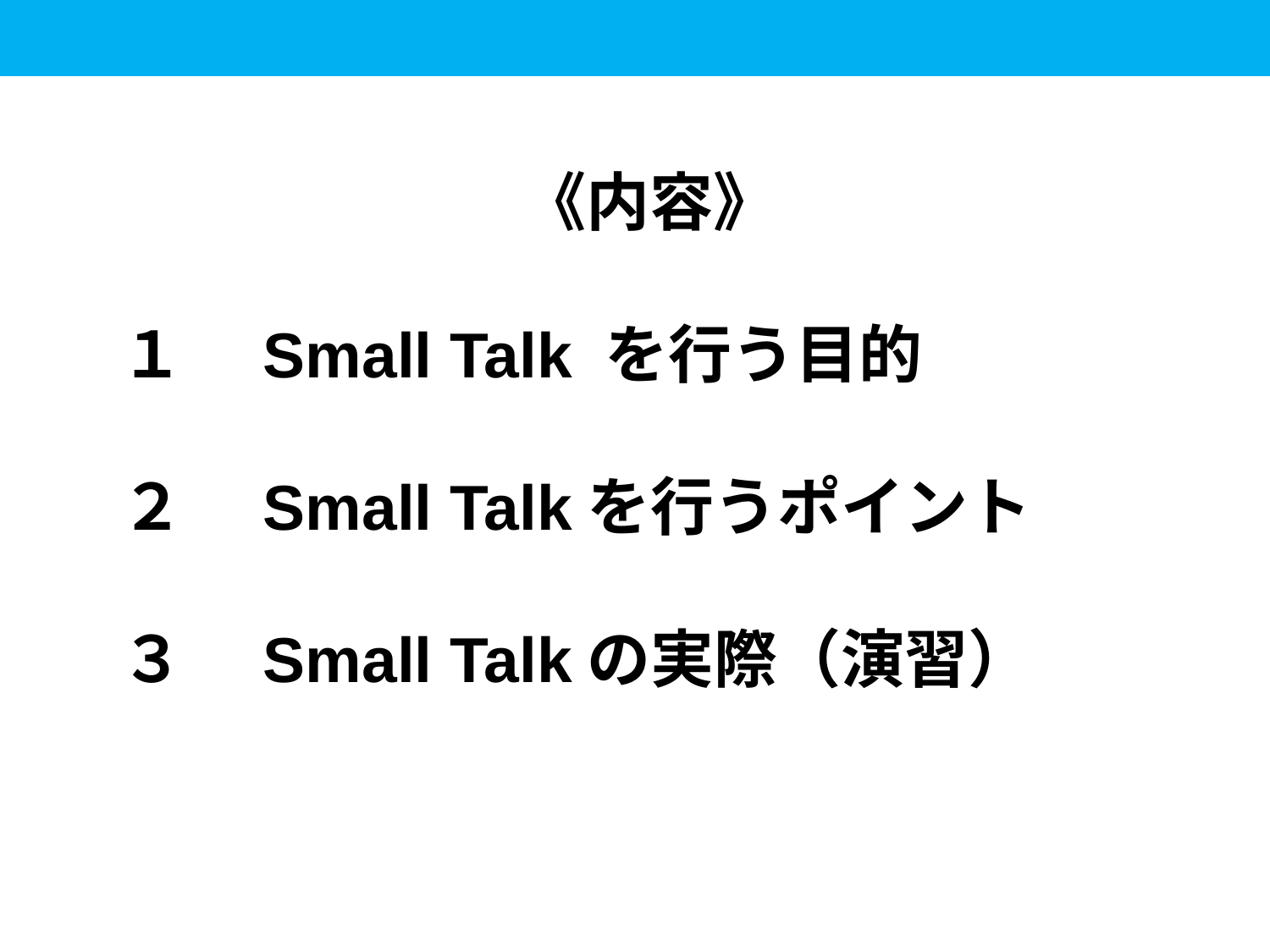

《内容》

１　Small Talk を行う目的

２　Small Talkを行うポイント

３　Small Talkの実際（演習）